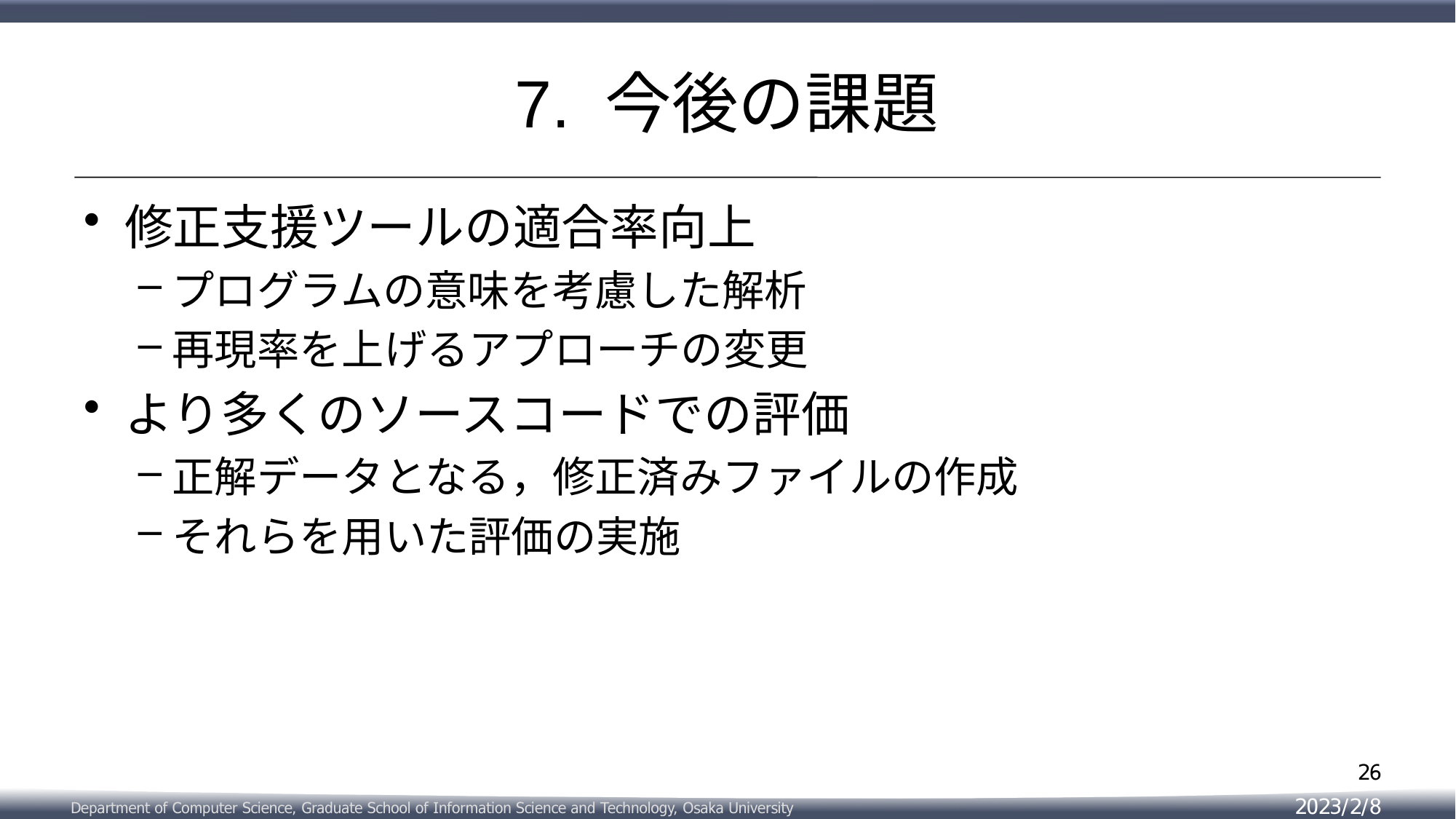

# 7. 今後の課題
修正支援ツールの適合率向上
プログラムの意味を考慮した解析
再現率を上げるアプローチの変更
より多くのソースコードでの評価
正解データとなる，修正済みファイルの作成
それらを用いた評価の実施
26
2023/2/8